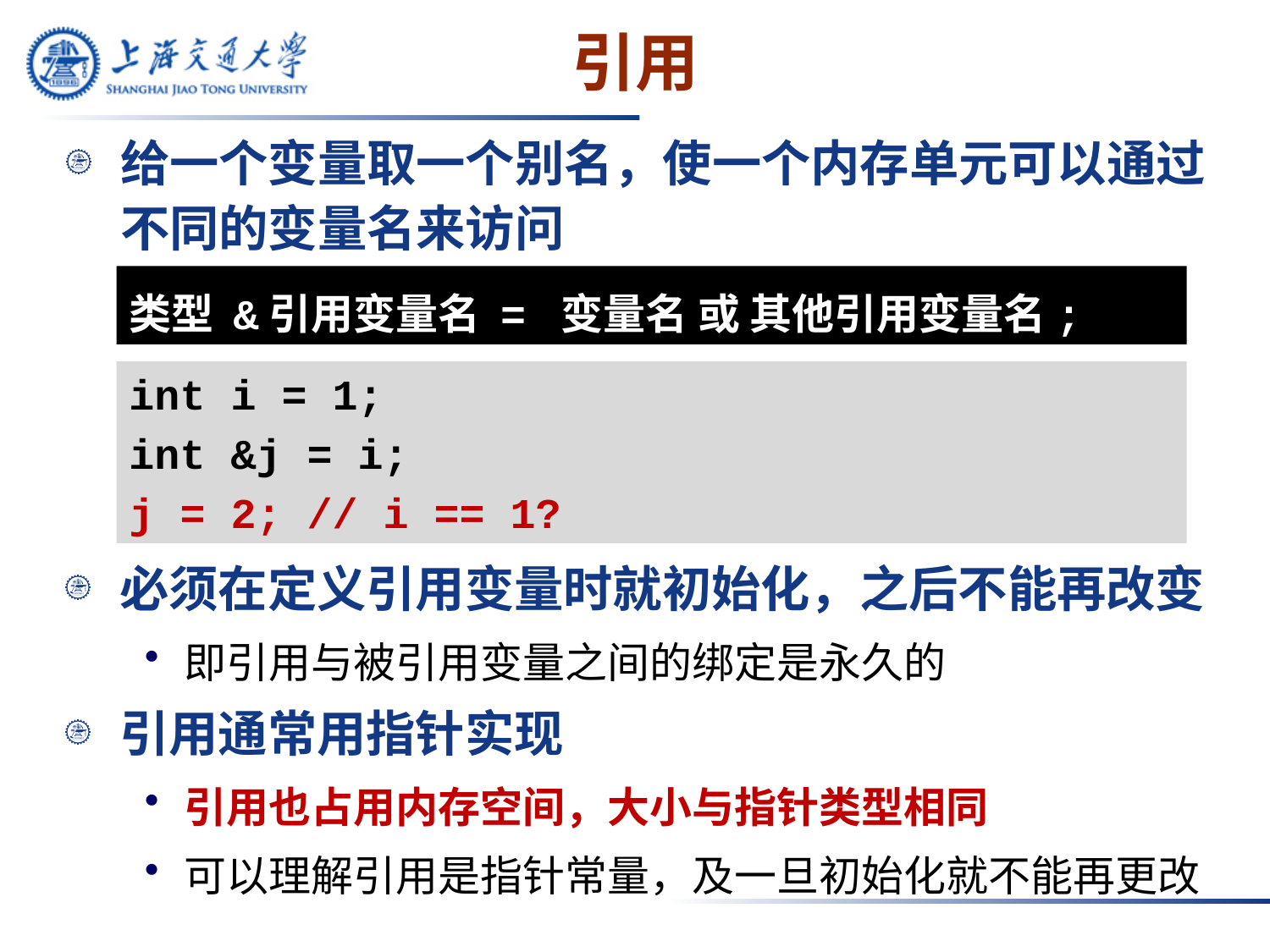

# 引用
给一个变量取一个别名，使一个内存单元可以通过不同的变量名来访问
类型 &引用变量名 = 变量名 或 其他引用变量名;
int i = 1;
int &j = i;
j = 2; // i == 1?
必须在定义引用变量时就初始化，之后不能再改变
即引用与被引用变量之间的绑定是永久的
引用通常用指针实现
引用也占用内存空间，大小与指针类型相同
可以理解引用是指针常量，及一旦初始化就不能再更改